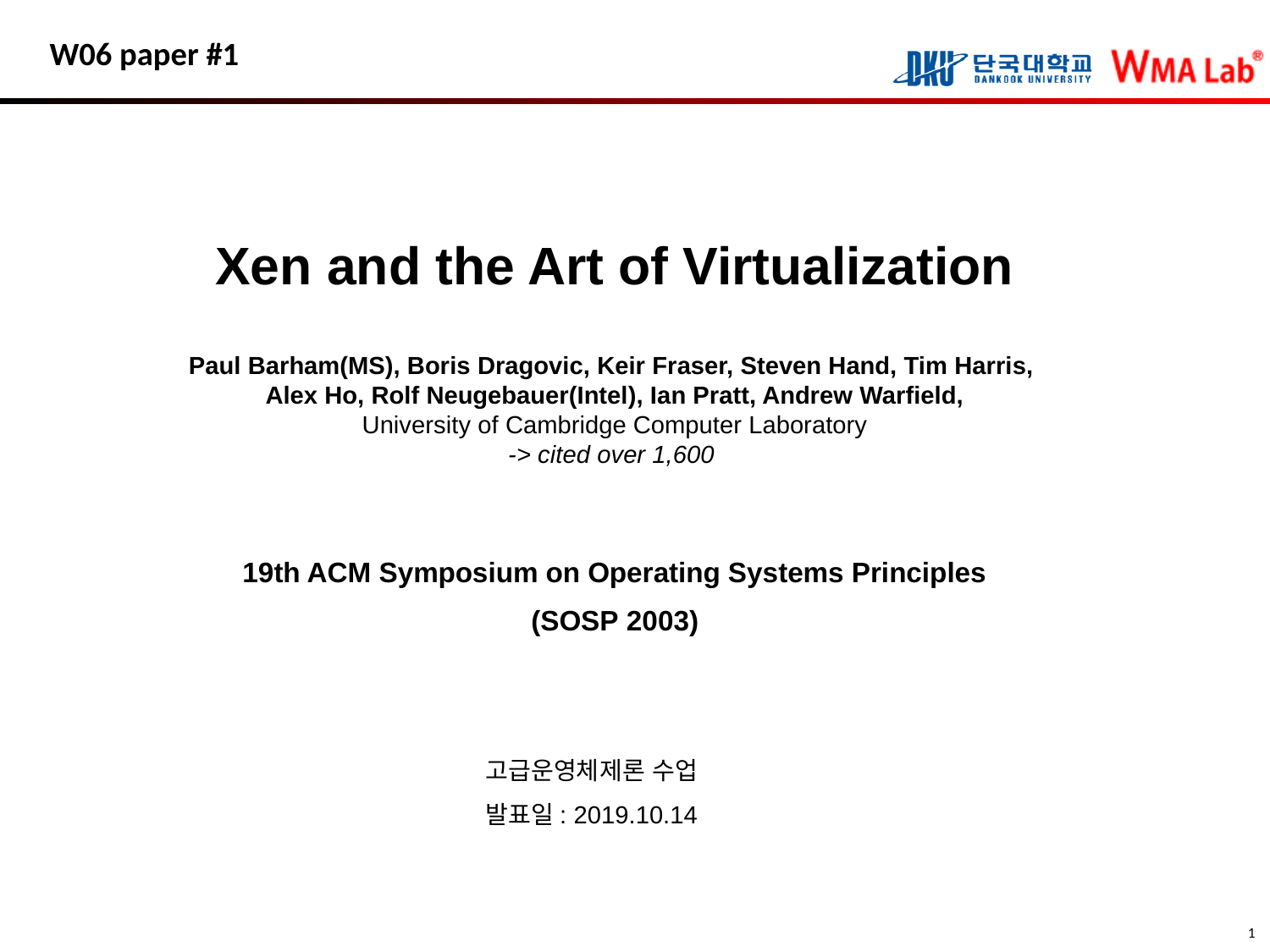

# W06 paper #1
Xen and the Art of Virtualization

Paul Barham(MS), Boris Dragovic, Keir Fraser, Steven Hand, Tim Harris,
Alex Ho, Rolf Neugebauer(Intel), Ian Pratt, Andrew Warﬁeld,
University of Cambridge Computer Laboratory
-> cited over 1,600
19th ACM Symposium on Operating Systems Principles
(SOSP 2003)
고급운영체제론 수업
발표일: 2019.10.14